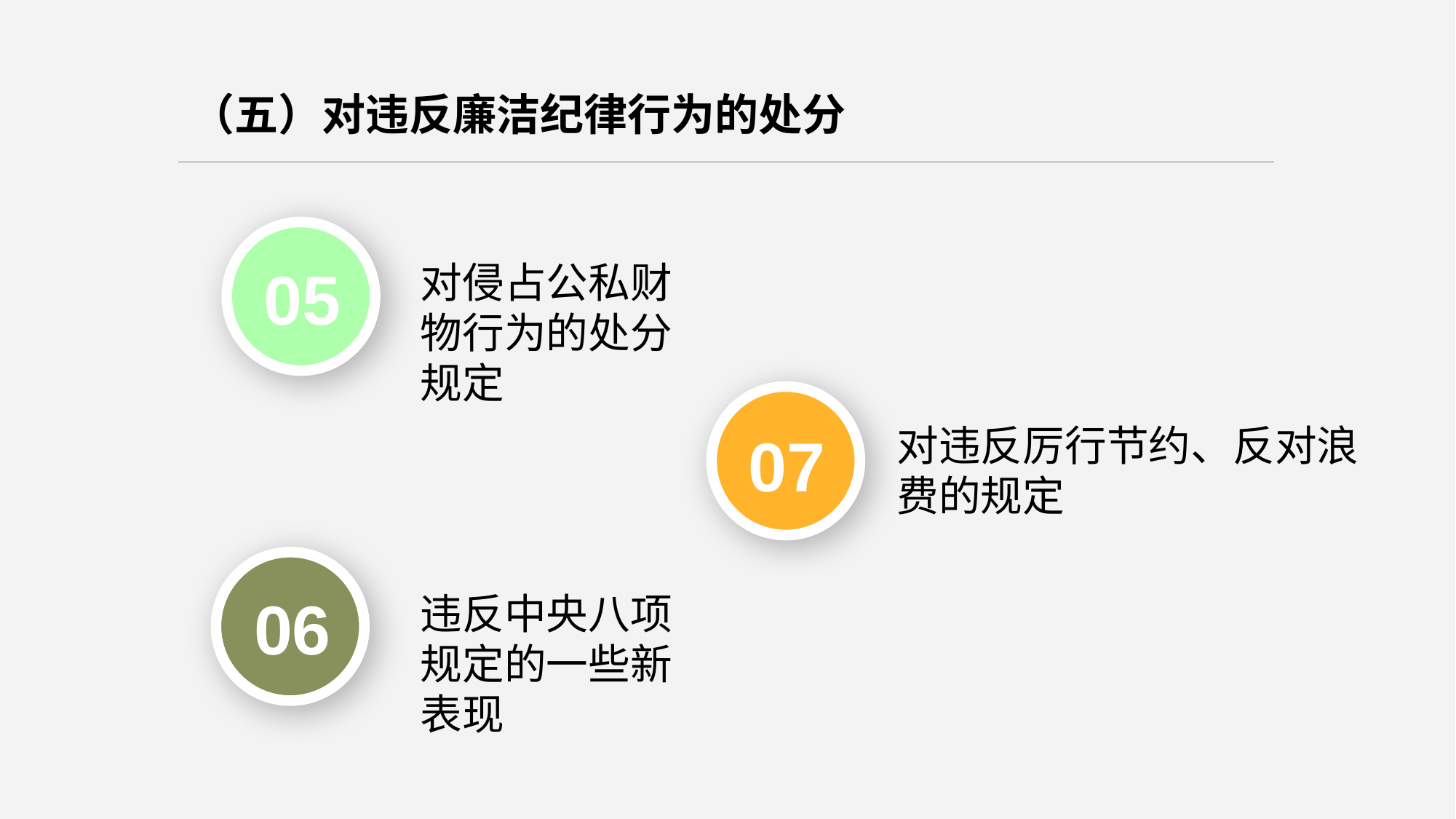

（五）对违反廉洁纪律行为的处分

05
对侵占公私财物行为的处分规定

07
对违反厉行节约、反对浪费的规定

06
违反中央八项规定的一些新表现